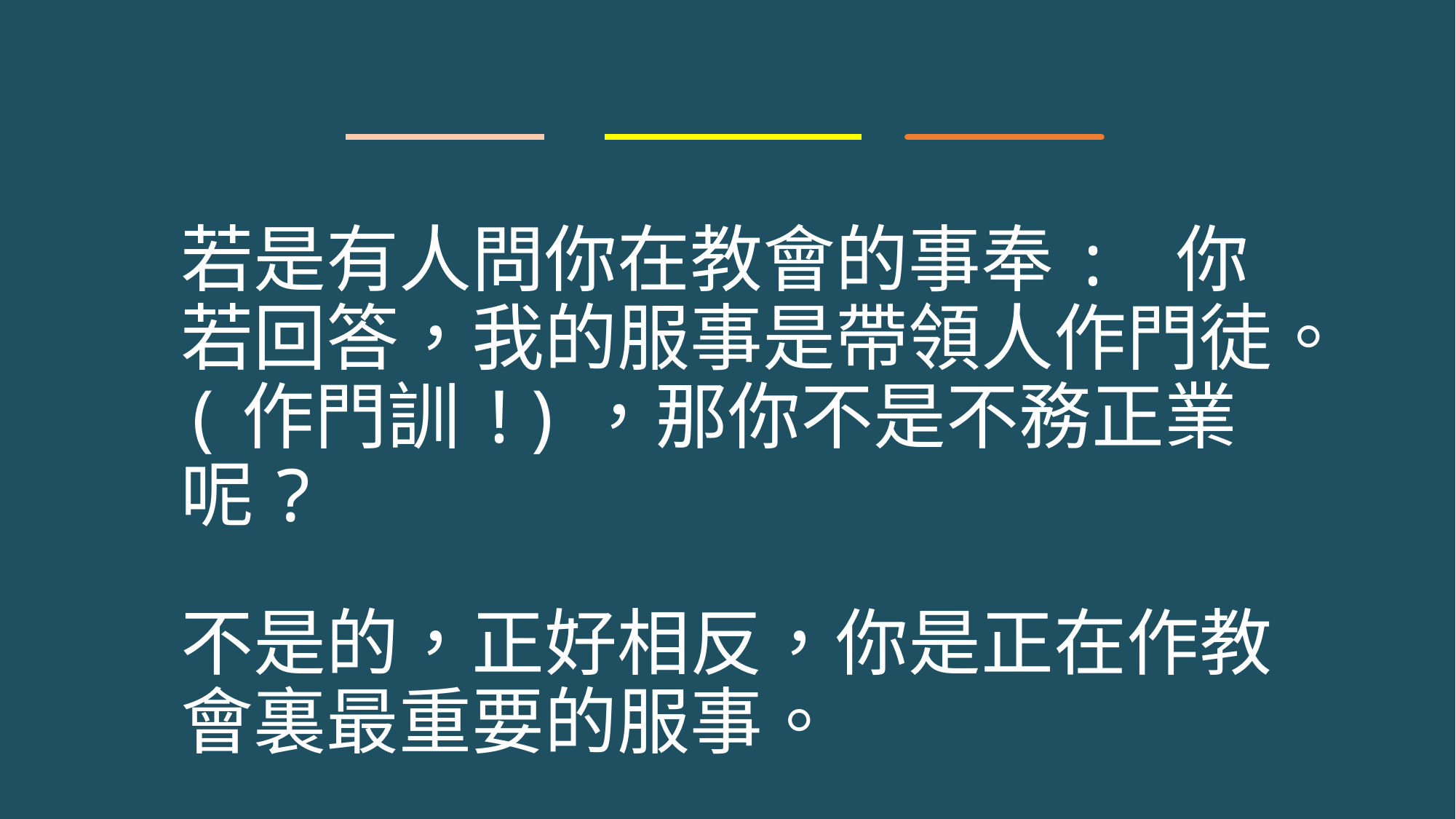

若是有人問你在教會的事奉: 你若回答，我的服事是帶領人作門徒。(作門訓!)，那你不是不務正業呢?

不是的，正好相反，你是正在作教會裏最重要的服事。